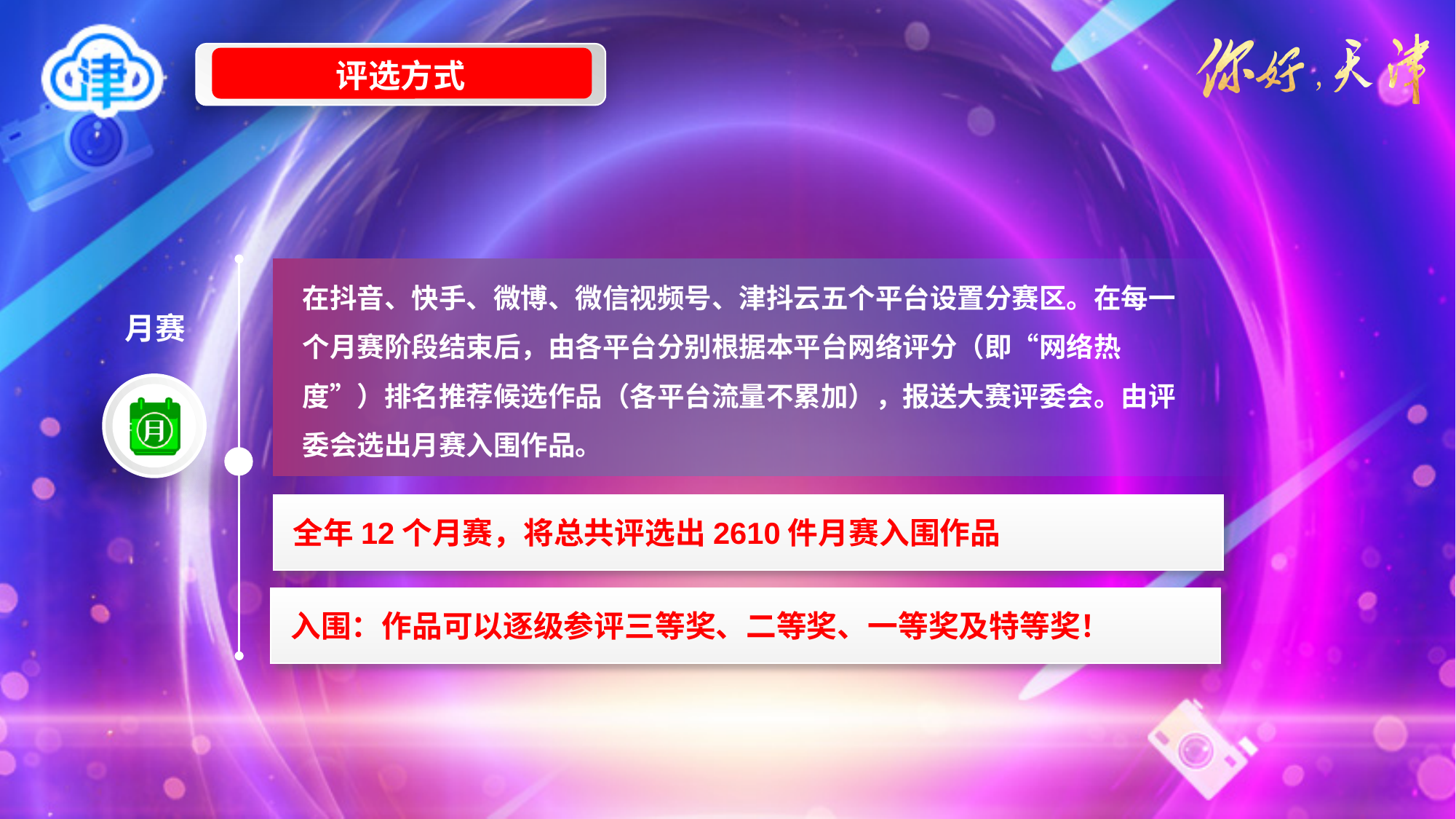

评选方式

在抖音、快手、微博、微信视频号、津抖云五个平台设置分赛区。在每一个月赛阶段结束后，由各平台分别根据本平台网络评分（即“网络热度”）排名推荐候选作品（各平台流量不累加），报送大赛评委会。由评委会选出月赛入围作品。
月赛

全年12个月赛，将总共评选出2610件月赛入围作品

入围：作品可以逐级参评三等奖、二等奖、一等奖及特等奖！